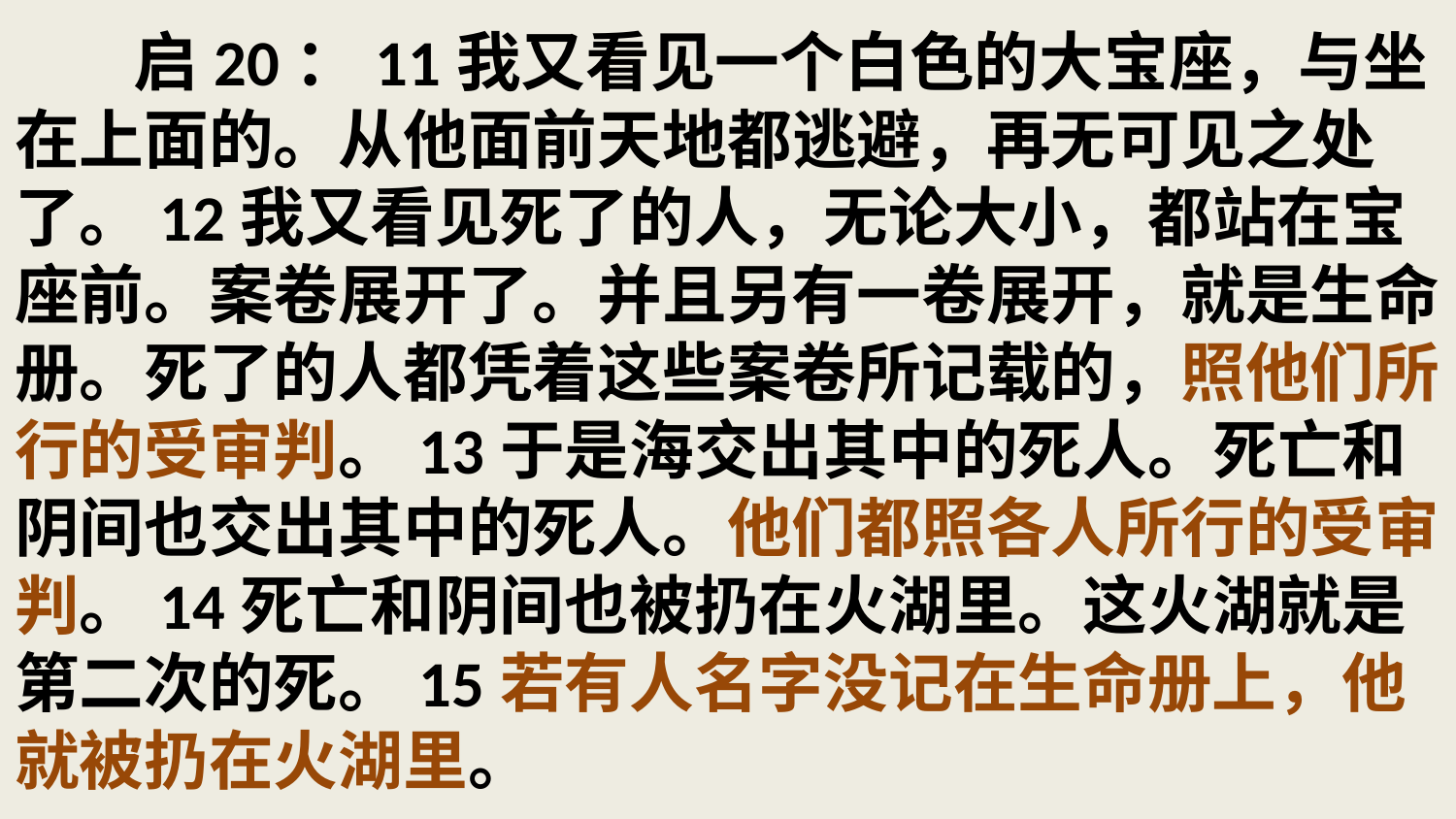

# 启20：11我又看见一个白色的大宝座，与坐在上面的。从他面前天地都逃避，再无可见之处了。12我又看见死了的人，无论大小，都站在宝座前。案卷展开了。并且另有一卷展开，就是生命册。死了的人都凭着这些案卷所记载的，照他们所行的受审判。13于是海交出其中的死人。死亡和阴间也交出其中的死人。他们都照各人所行的受审判。14死亡和阴间也被扔在火湖里。这火湖就是第二次的死。15若有人名字没记在生命册上，他就被扔在火湖里。